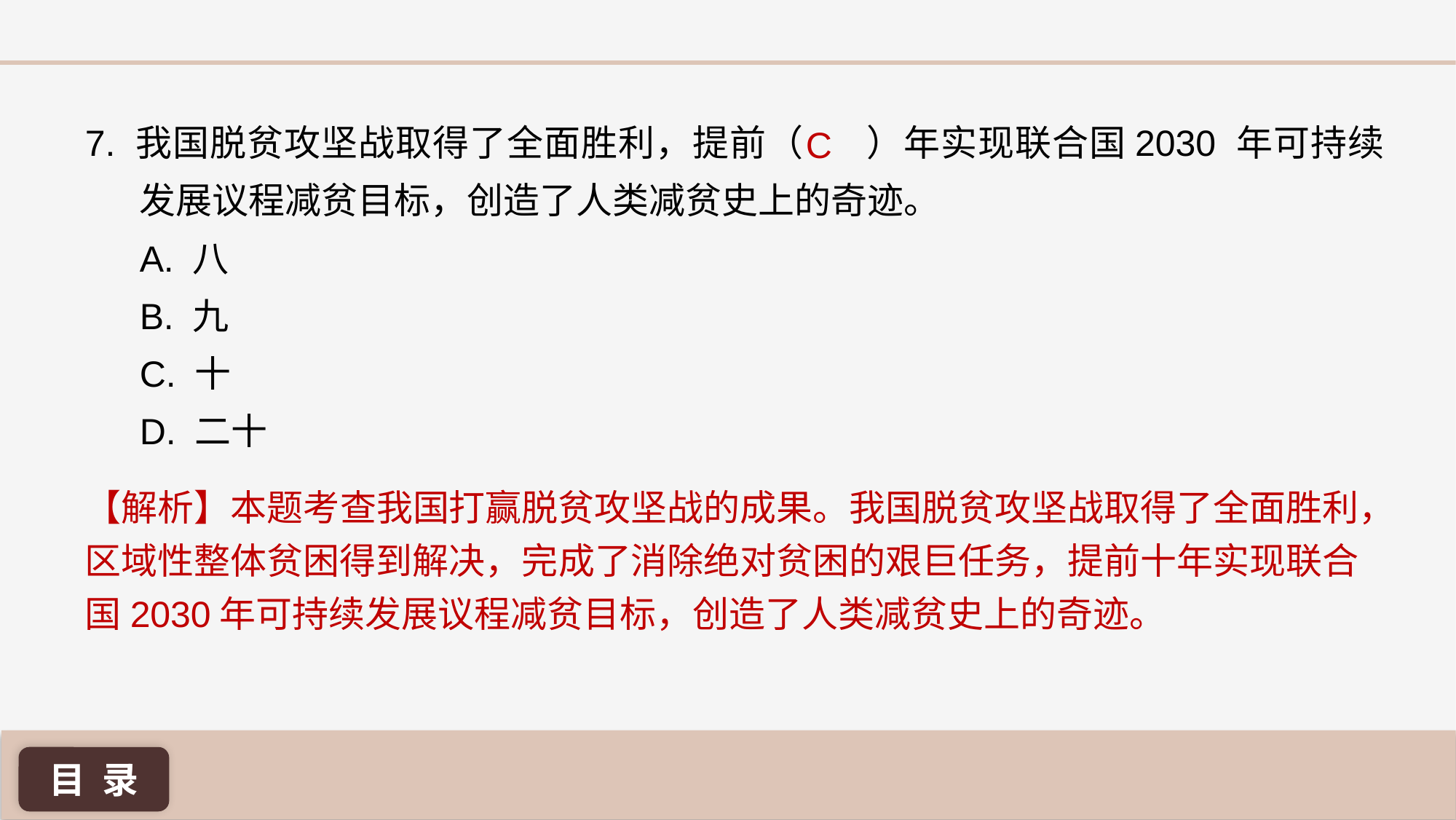

C
7. 我国脱贫攻坚战取得了全面胜利，提前（       ）年实现联合国2030 年可持续发展议程减贫目标，创造了人类减贫史上的奇迹。
A. 八
B. 九
C. 十
D. 二十
【解析】本题考查我国打赢脱贫攻坚战的成果。我国脱贫攻坚战取得了全面胜利，区域性整体贫困得到解决，完成了消除绝对贫困的艰巨任务，提前十年实现联合国2030年可持续发展议程减贫目标，创造了人类减贫史上的奇迹。